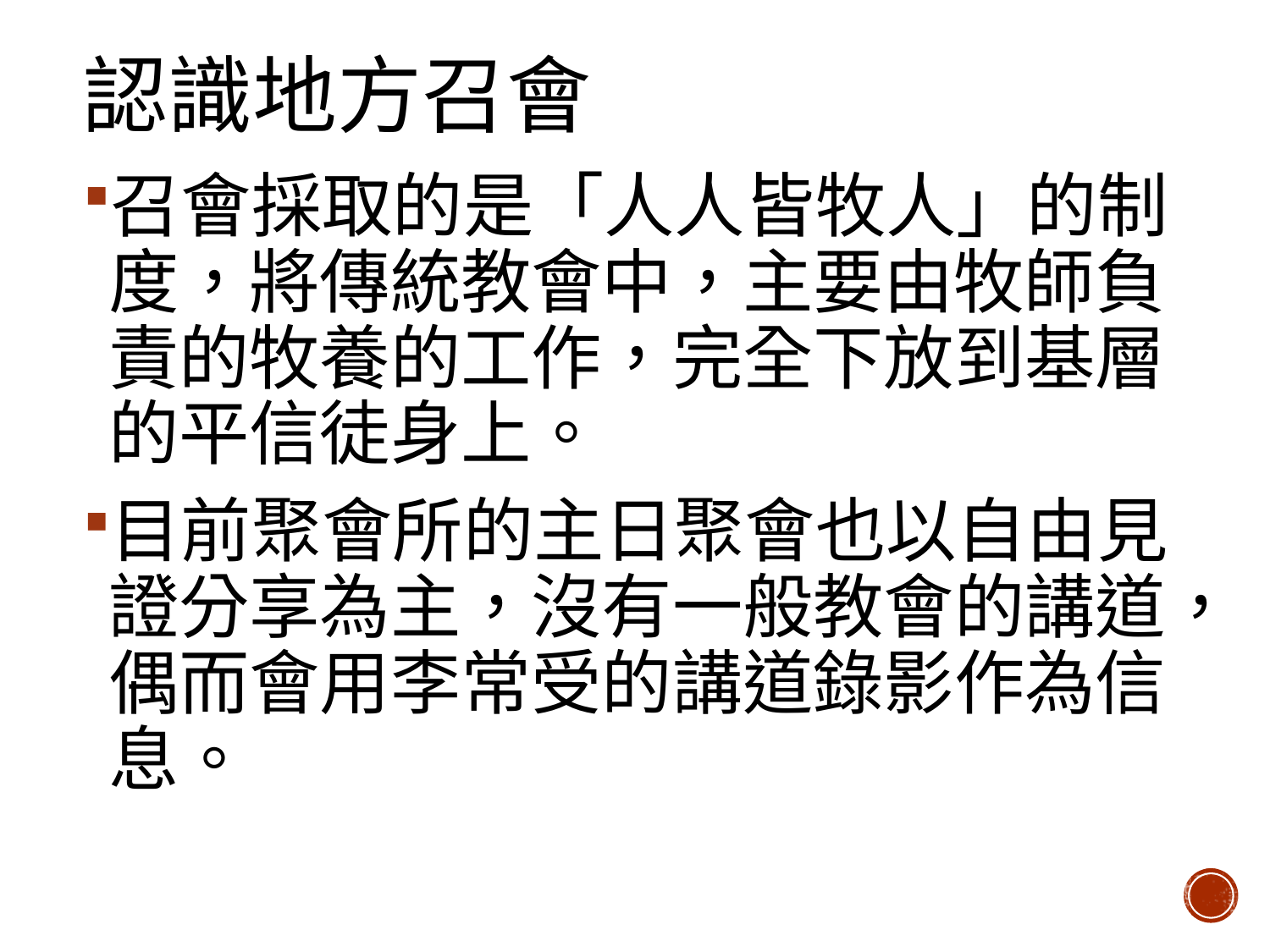

# 認識地方召會
召會採取的是「人人皆牧人」的制度，將傳統教會中，主要由牧師負責的牧養的工作，完全下放到基層的平信徒身上。
目前聚會所的主日聚會也以自由見證分享為主，沒有一般教會的講道，偶而會用李常受的講道錄影作為信息。